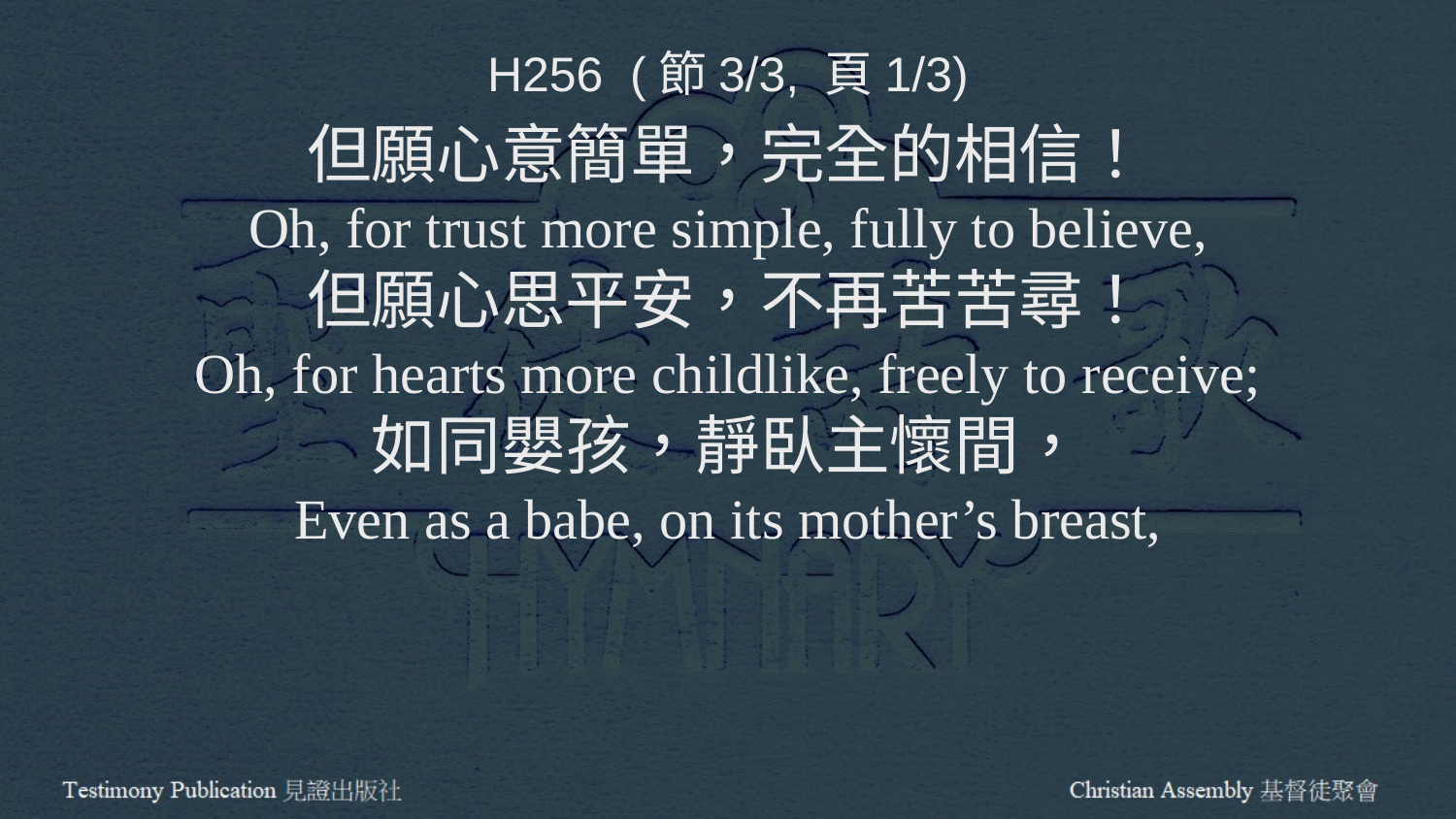

H256  (節3/3, 頁1/3)
但願心意簡單，完全的相信！
Oh, for trust more simple, fully to believe,
但願心思平安，不再苦苦尋！
Oh, for hearts more childlike, freely to receive;
如同嬰孩，靜臥主懷間，
Even as a babe, on its mother’s breast,